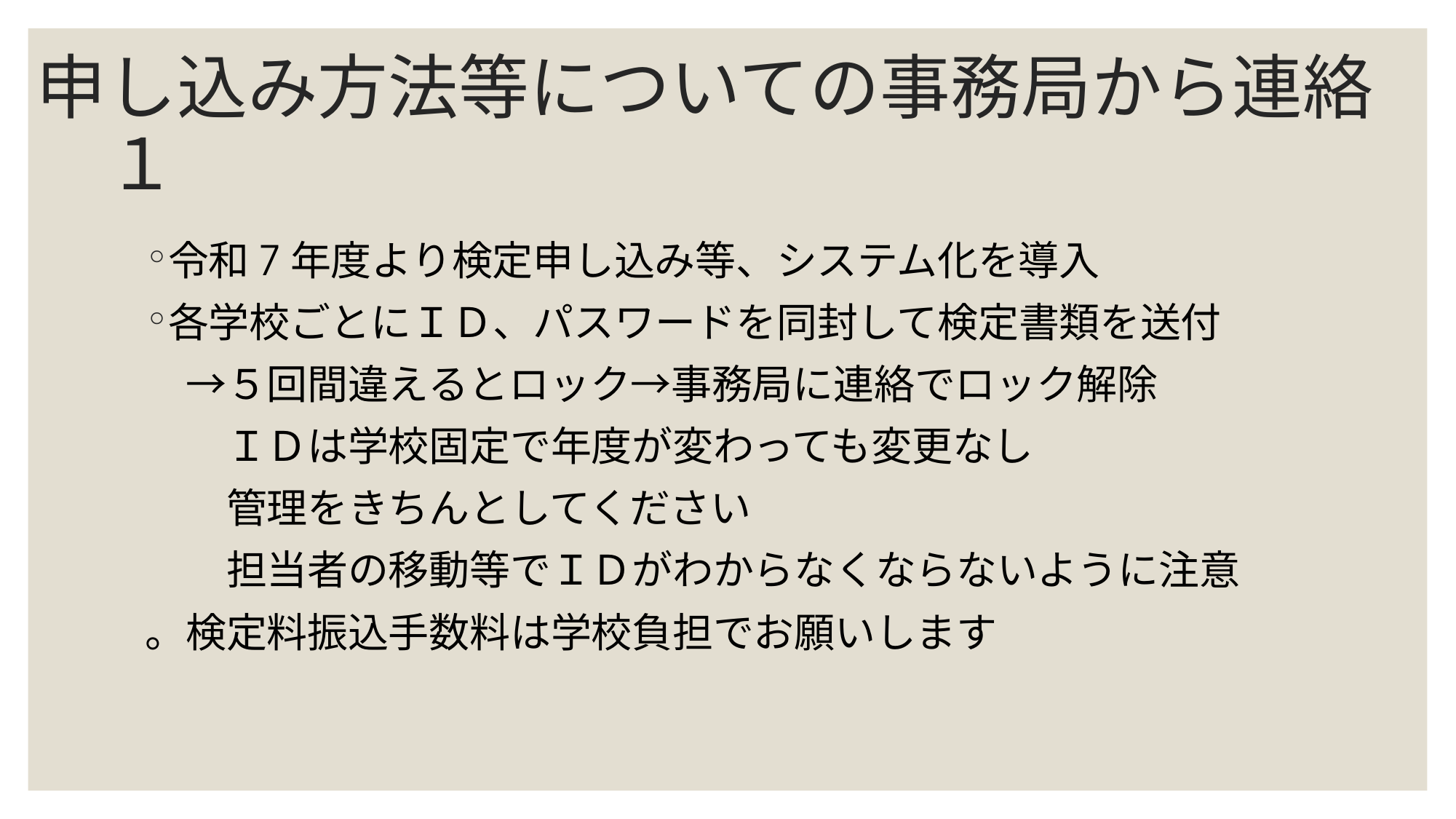

# 申し込み方法等についての事務局から連絡　１
令和7年度より検定申し込み等、システム化を導入
各学校ごとにＩＤ、パスワードを同封して検定書類を送付
　→５回間違えるとロック→事務局に連絡でロック解除
　　ＩＤは学校固定で年度が変わっても変更なし
　　管理をきちんとしてください
　　担当者の移動等でＩＤがわからなくならないように注意
。検定料振込手数料は学校負担でお願いします